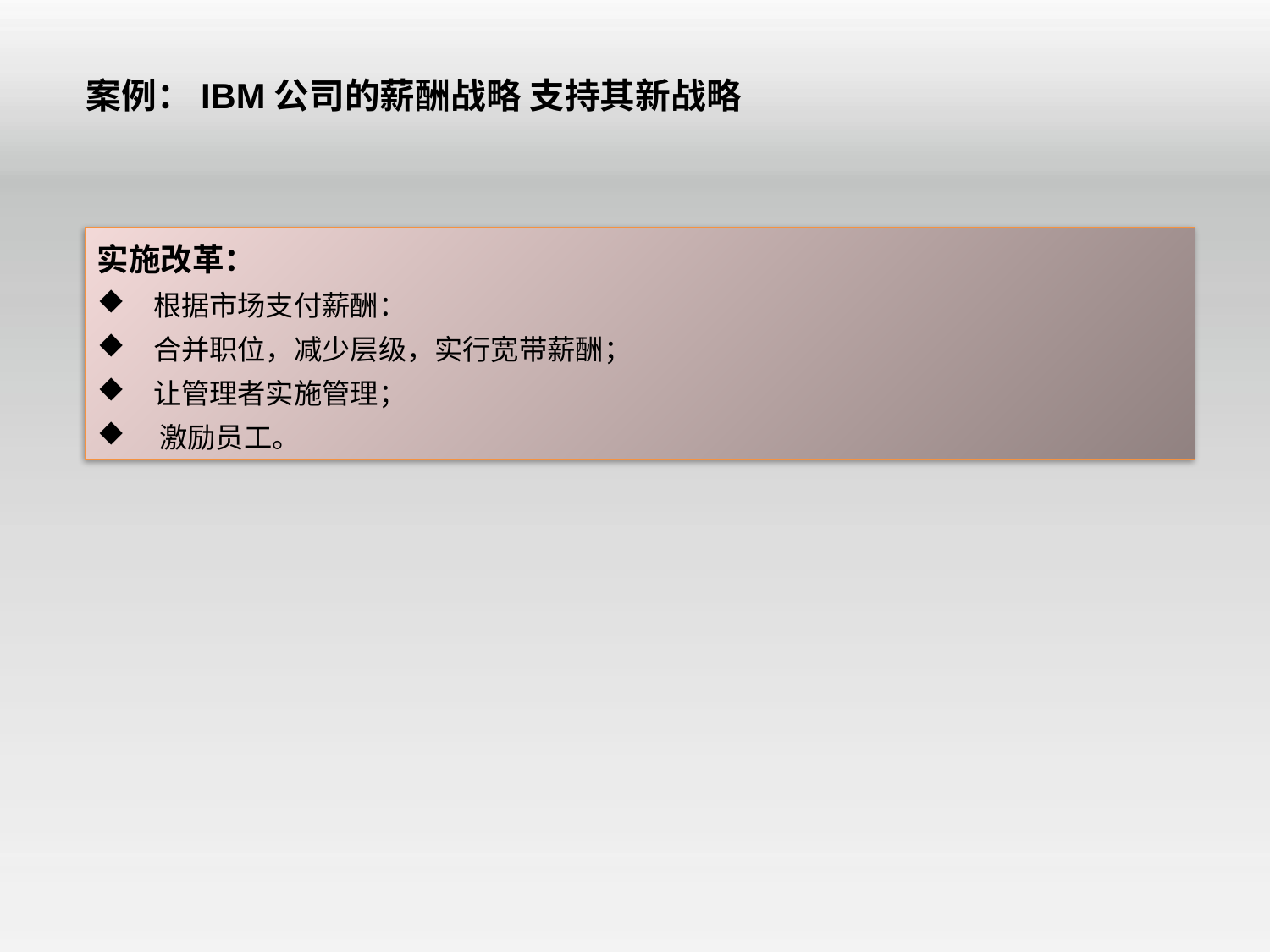

案例：IBM公司的薪酬战略 支持其新战略
实施改革：
   根据市场支付薪酬：
   合并职位，减少层级，实行宽带薪酬；
   让管理者实施管理；
    激励员工。